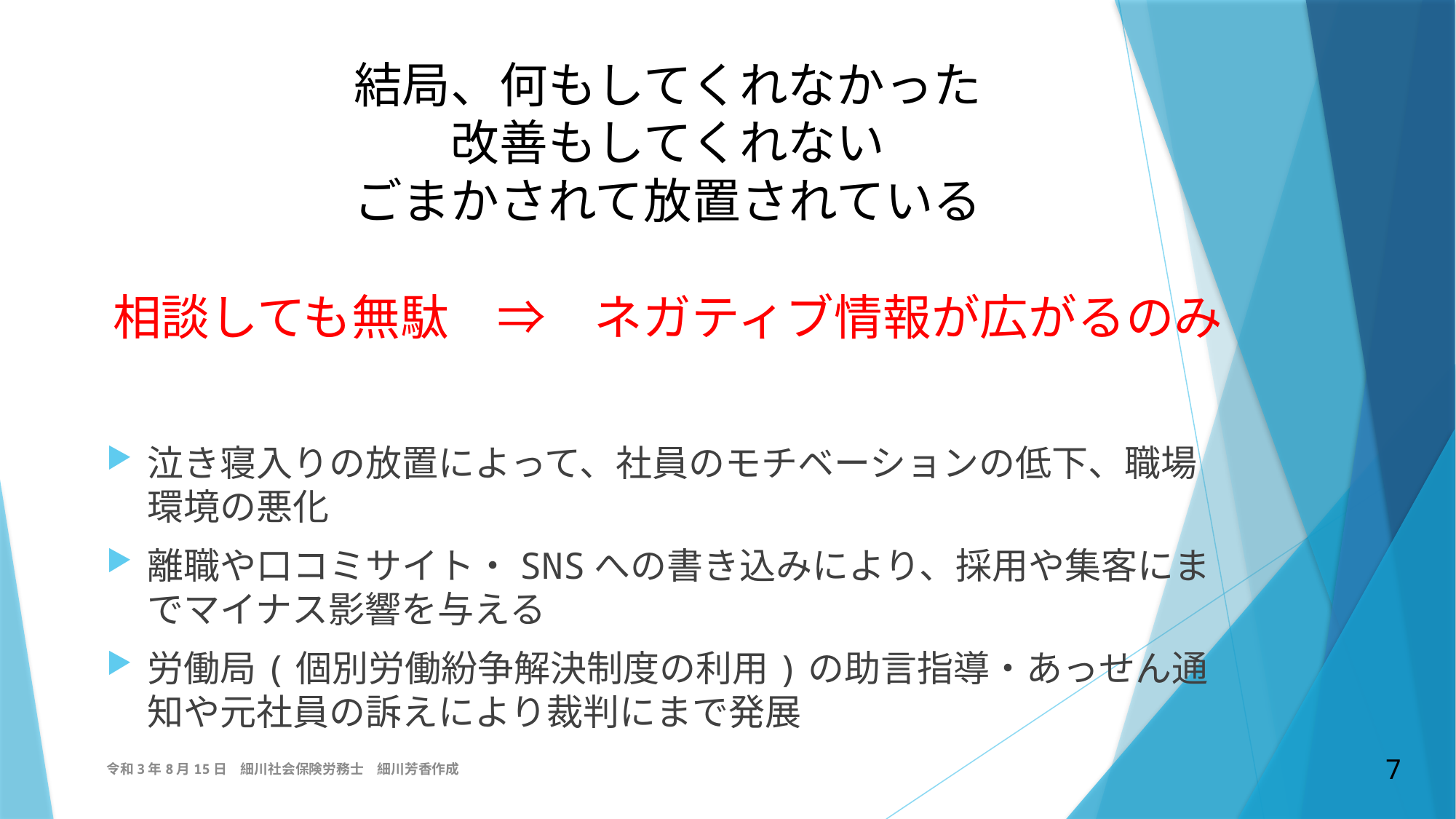

# 結局、何もしてくれなかった 改善もしてくれない ごまかされて放置されている 相談しても無駄　⇒　ネガティブ情報が広がるのみ
泣き寝入りの放置によって、社員のモチベーションの低下、職場環境の悪化
離職や口コミサイト・SNSへの書き込みにより、採用や集客にまでマイナス影響を与える
労働局(個別労働紛争解決制度の利用)の助言指導・あっせん通知や元社員の訴えにより裁判にまで発展

令和3年8月15日　細川社会保険労務士　細川芳香作成
7